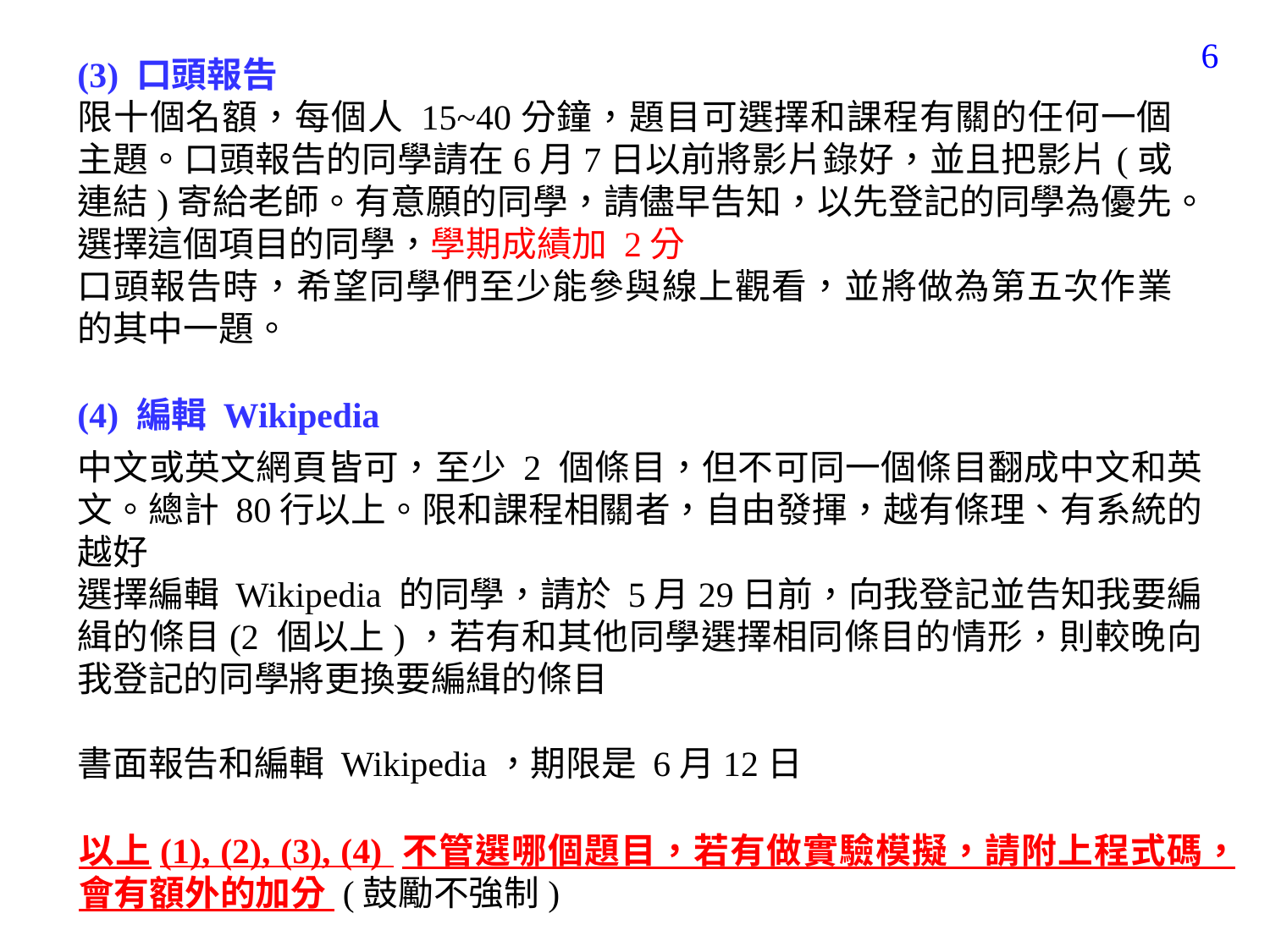

6
(3) 口頭報告
限十個名額，每個人 15~40分鐘，題目可選擇和課程有關的任何一個主題。口頭報告的同學請在6月7日以前將影片錄好，並且把影片(或連結)寄給老師。有意願的同學，請儘早告知，以先登記的同學為優先。
選擇這個項目的同學，學期成績加 2分
口頭報告時，希望同學們至少能參與線上觀看，並將做為第五次作業的其中一題。
(4) 編輯 Wikipedia
中文或英文網頁皆可，至少 2 個條目，但不可同一個條目翻成中文和英文。總計 80行以上。限和課程相關者，自由發揮，越有條理、有系統的越好
選擇編輯 Wikipedia 的同學，請於 5月29日前，向我登記並告知我要編緝的條目(2 個以上)，若有和其他同學選擇相同條目的情形，則較晚向我登記的同學將更換要編緝的條目

書面報告和編輯 Wikipedia，期限是 6月12日
以上(1), (2), (3), (4) 不管選哪個題目，若有做實驗模擬，請附上程式碼，會有額外的加分 (鼓勵不強制)